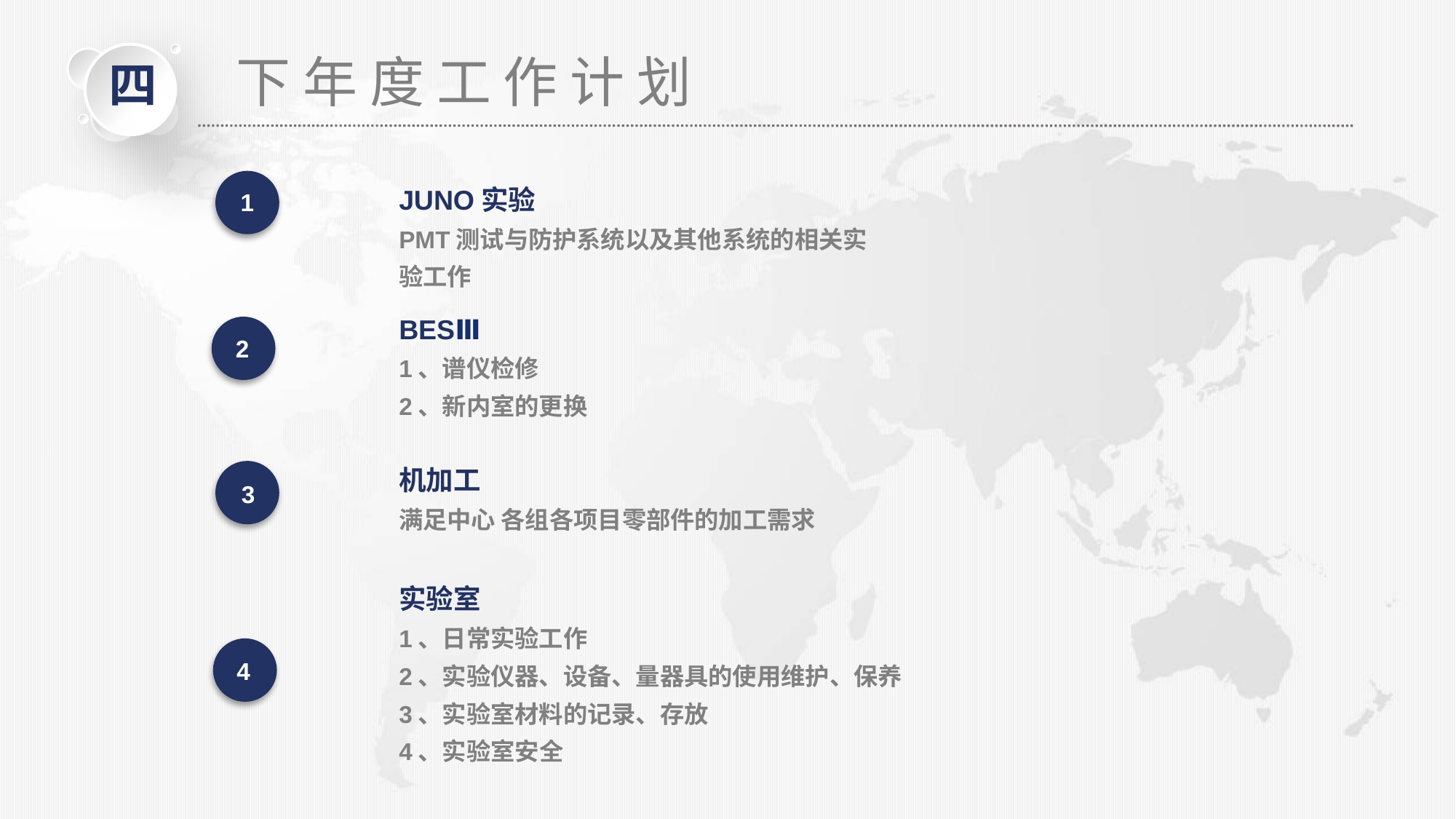

四

下 年 度 工 作 计 划
JUNO实验
PMT测试与防护系统以及其他系统的相关实验工作

1
BESⅢ
1、谱仪检修
2、新内室的更换

2
机加工
满足中心 各组各项目零部件的加工需求

3
实验室
1、日常实验工作
2、实验仪器、设备、量器具的使用维护、保养
3、实验室材料的记录、存放
4、实验室安全

4